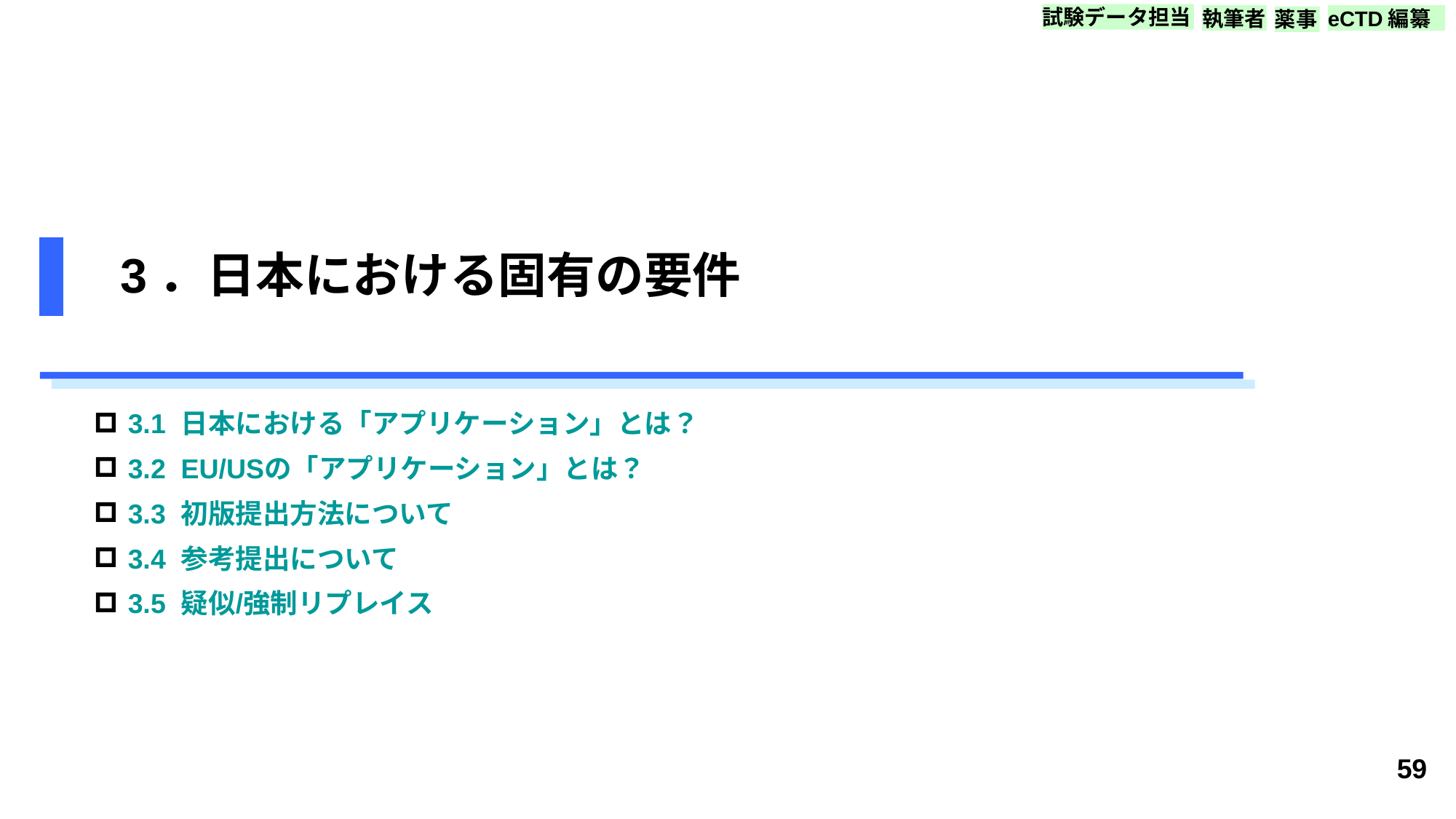

試験データ担当
執筆者
eCTD編纂
薬事
# 3．日本における固有の要件
3.1  日本における「アプリケーション」とは？
3.2  EU/USの「アプリケーション」とは？
3.3  初版提出方法について
3.4  参考提出について
3.5  疑似/強制リプレイス
59